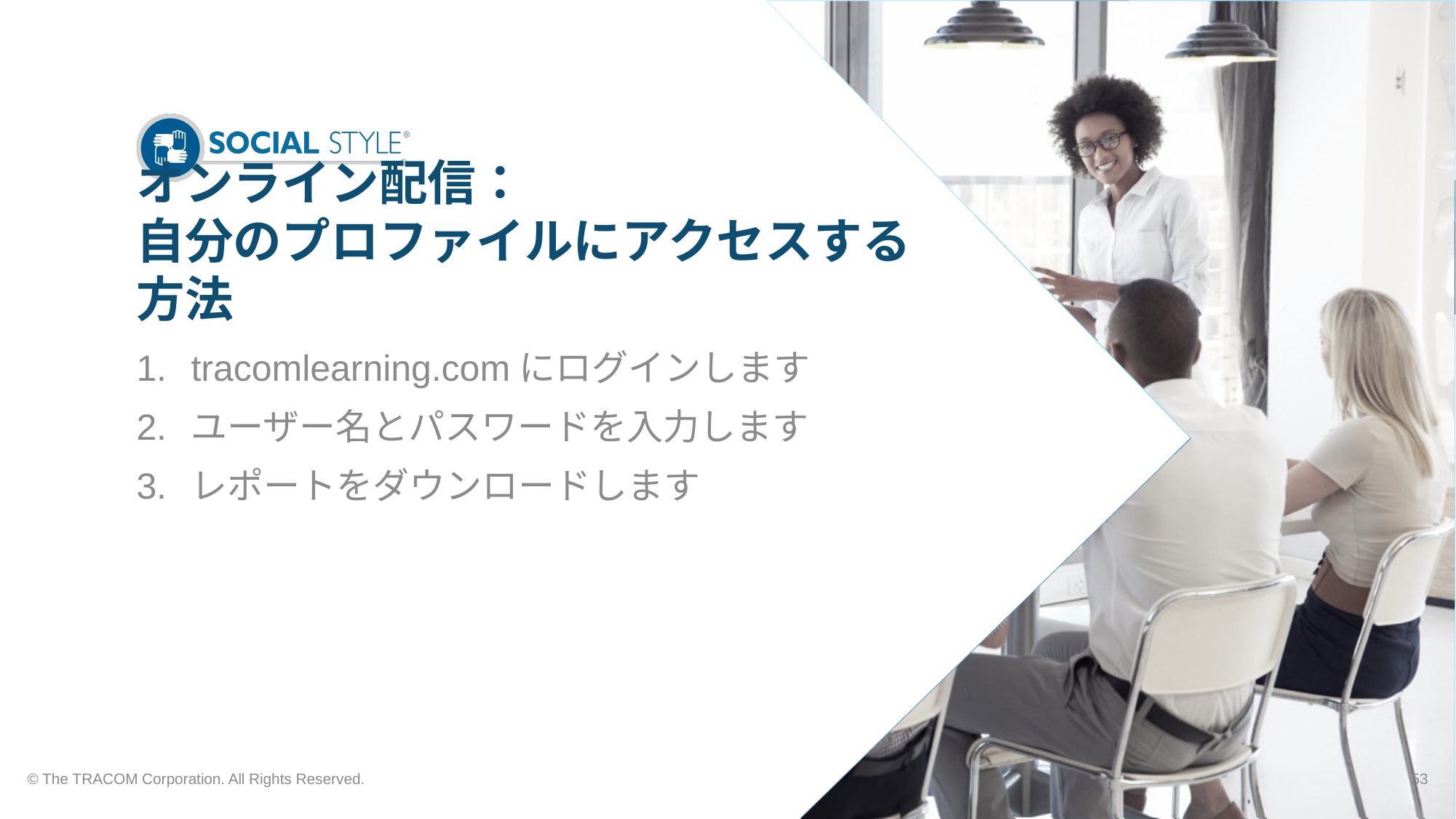

# オンライン配信： 自分のプロファイルにアクセスする方法
tracomlearning.comにログインします
ユーザー名とパスワードを入力します
レポートをダウンロードします
© The TRACOM Corporation. All Rights Reserved.
53